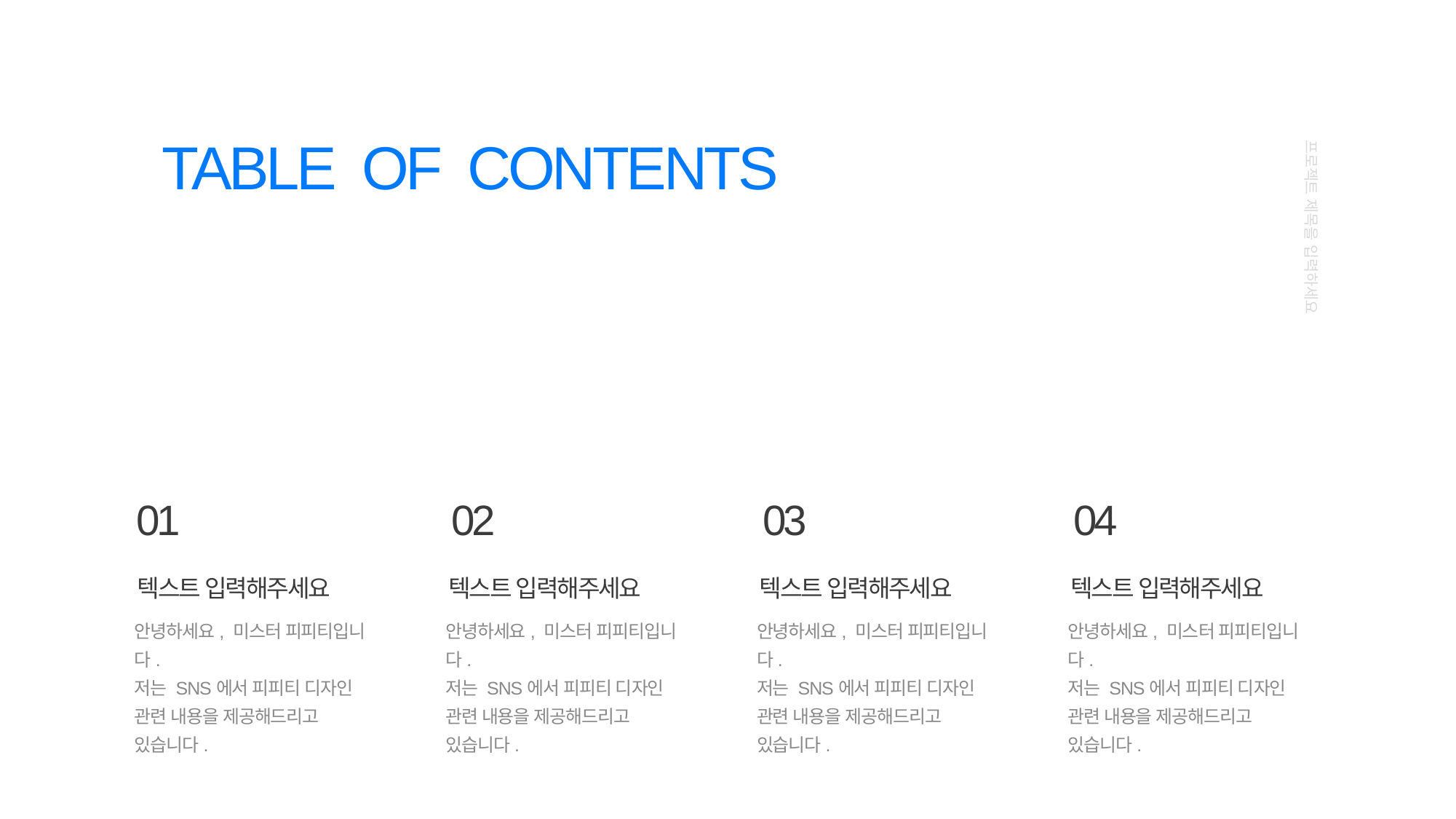

TABLE  OF  CONTENTS
프로젝트 제목을 입력하세요
01
02
03
04
텍스트 입력해주세요
텍스트 입력해주세요
텍스트 입력해주세요
텍스트 입력해주세요
안녕하세요, 미스터 피피티입니다.
저는 SNS에서 피피티 디자인 관련 내용을 제공해드리고 있습니다.
안녕하세요, 미스터 피피티입니다.
저는 SNS에서 피피티 디자인 관련 내용을 제공해드리고 있습니다.
안녕하세요, 미스터 피피티입니다.
저는 SNS에서 피피티 디자인 관련 내용을 제공해드리고 있습니다.
안녕하세요, 미스터 피피티입니다.
저는 SNS에서 피피티 디자인 관련 내용을 제공해드리고 있습니다.